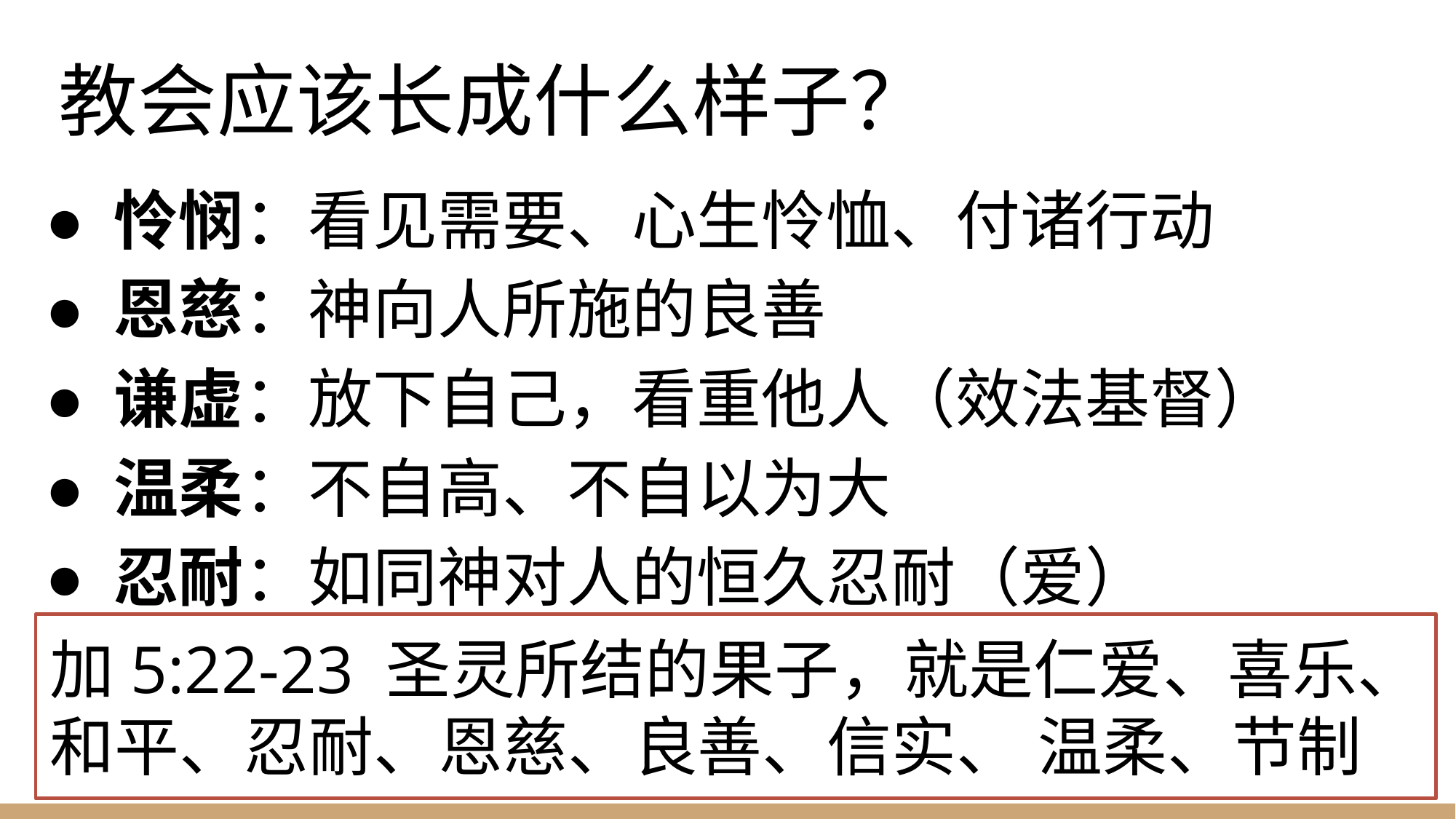

# 教会应该长成什么样子？
怜悯：看见需要、心生怜恤、付诸行动
恩慈：神向人所施的良善
谦虚：放下自己，看重他人（效法基督）
温柔：不自高、不自以为大
忍耐：如同神对人的恒久忍耐（爱）
加5:22-23 圣灵所结的果子，就是仁爱、喜乐、和平、忍耐、恩慈、良善、信实、 温柔、节制